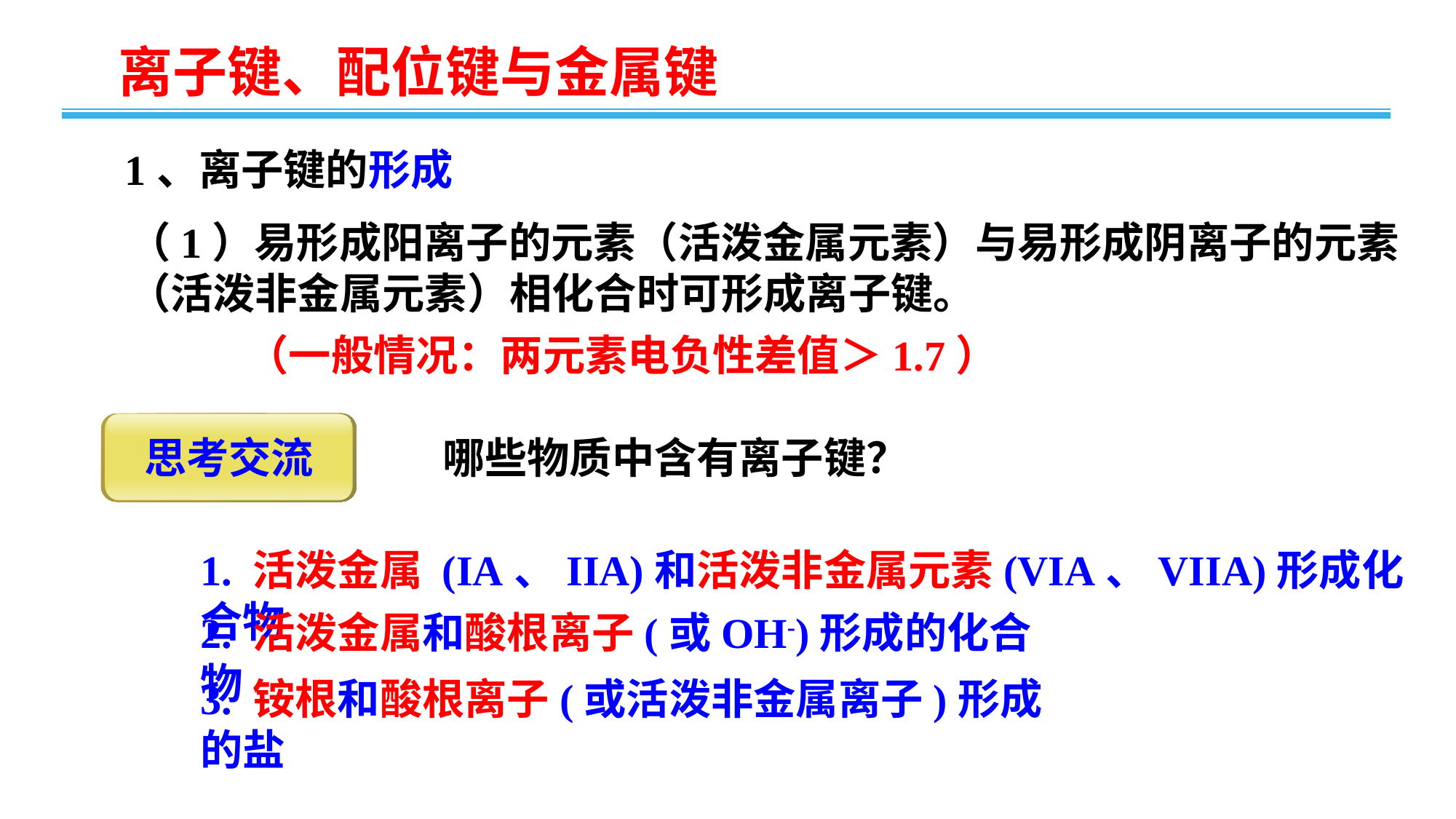

1、离子键的形成
（1）易形成阳离子的元素（活泼金属元素）与易形成阴离子的元素（活泼非金属元素）相化合时可形成离子键。
（一般情况：两元素电负性差值＞1.7）

思考交流

 哪些物质中含有离子键？
1. 活泼金属 (IA、IIA)和活泼非金属元素(VIA、VIIA)形成化合物
2. 活泼金属和酸根离子(或OH-)形成的化合物
3. 铵根和酸根离子(或活泼非金属离子)形成的盐